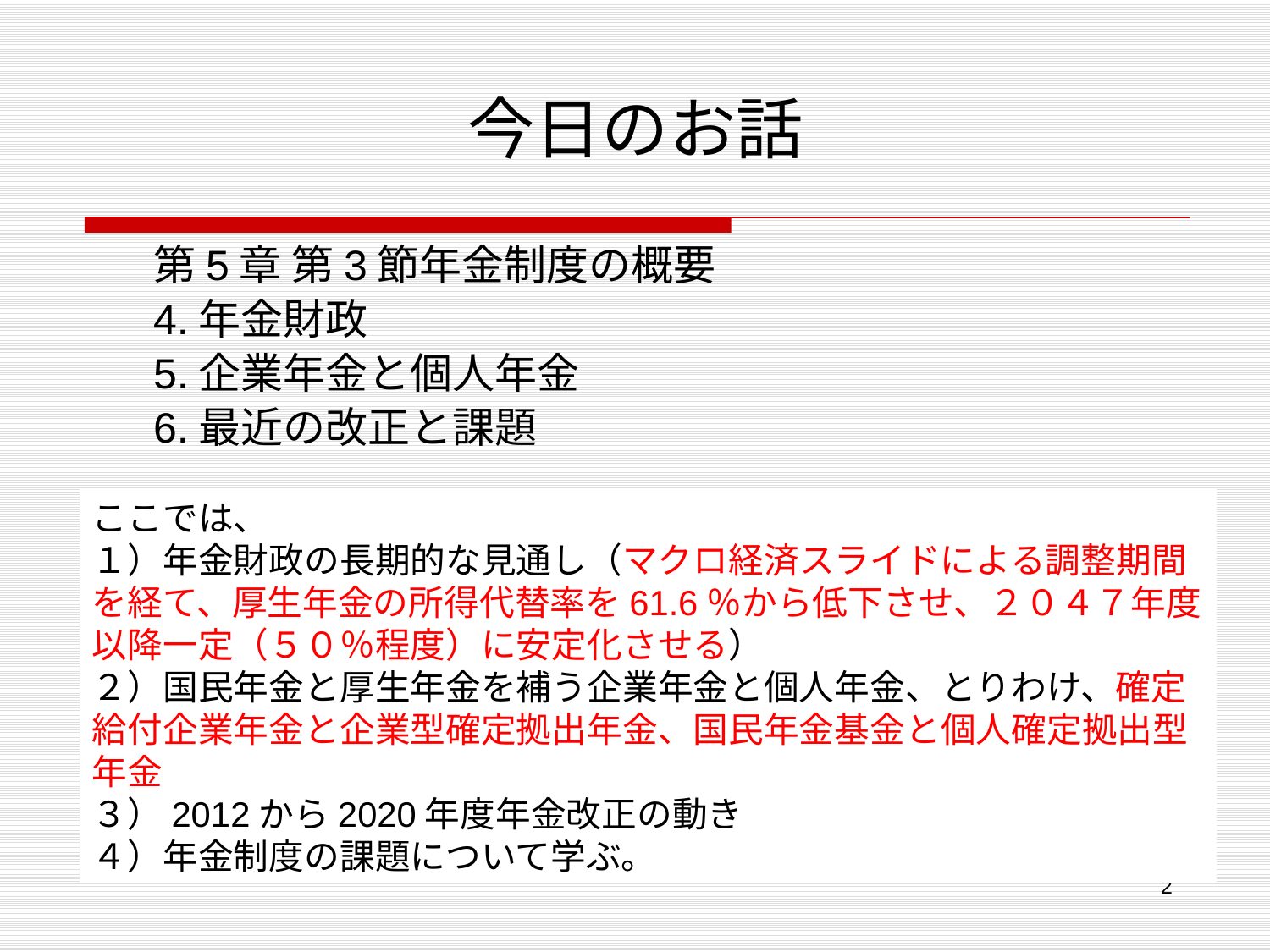

# 今日のお話
第5章 第3節年金制度の概要
4.年金財政
5.企業年金と個人年金
6.最近の改正と課題

ここでは、
１）年金財政の長期的な見通し（マクロ経済スライドによる調整期間を経て、厚生年金の所得代替率を61.6％から低下させ、２０４７年度以降一定（５０％程度）に安定化させる）
２）国民年金と厚生年金を補う企業年金と個人年金、とりわけ、確定給付企業年金と企業型確定拠出年金、国民年金基金と個人確定拠出型年金
３）2012から2020年度年金改正の動き
４）年金制度の課題について学ぶ。
2